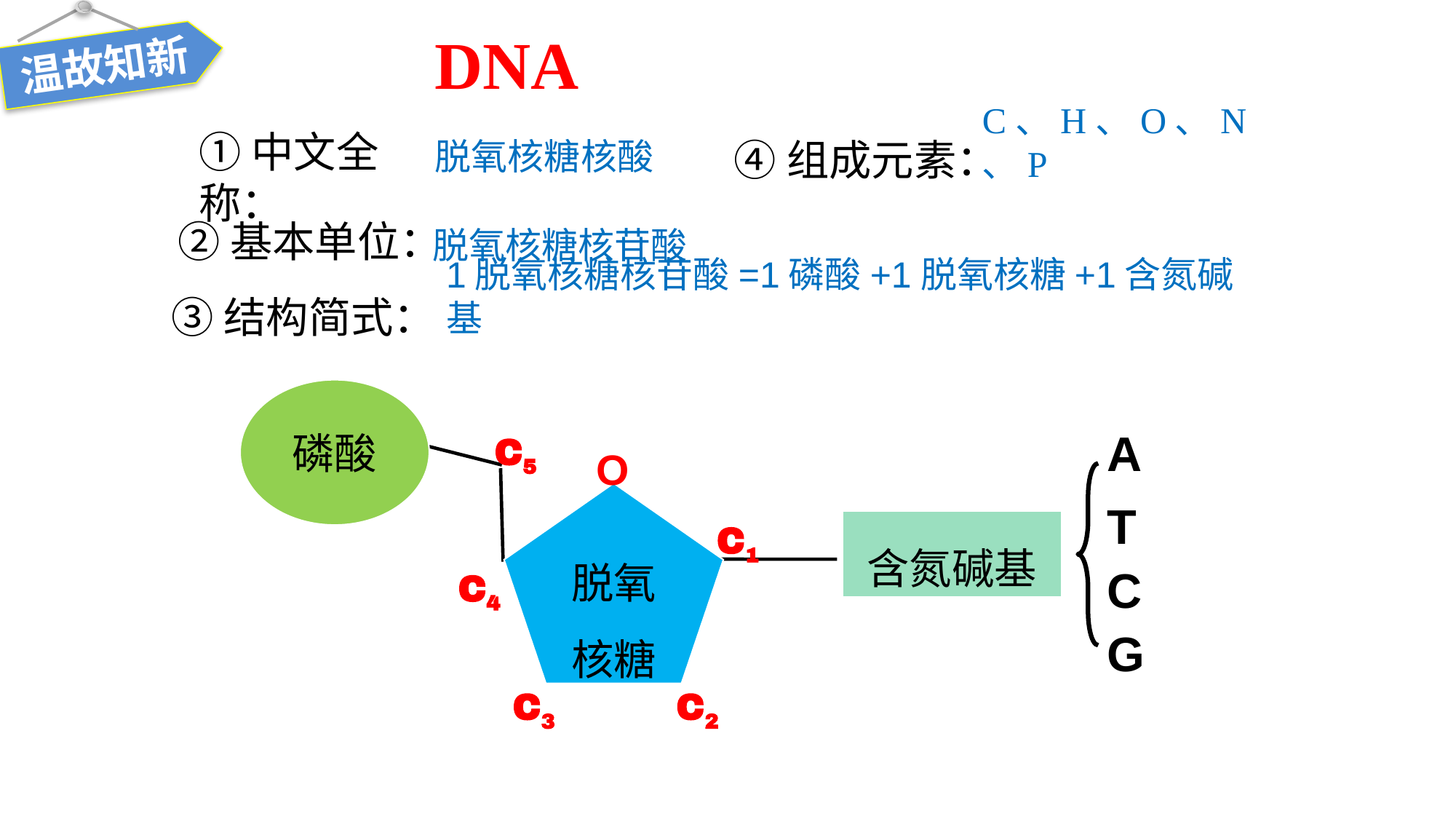

温故知新
DNA
①中文全称：
脱氧核糖核酸
④组成元素：
C、H、O、N、P
②基本单位：
脱氧核糖核苷酸
③结构简式：
1脱氧核糖核苷酸=1磷酸+1脱氧核糖+1含氮碱基
磷酸
A

T
C
G
O
脱氧
核糖
C1
含氮碱基
C5
C4
C3
C2